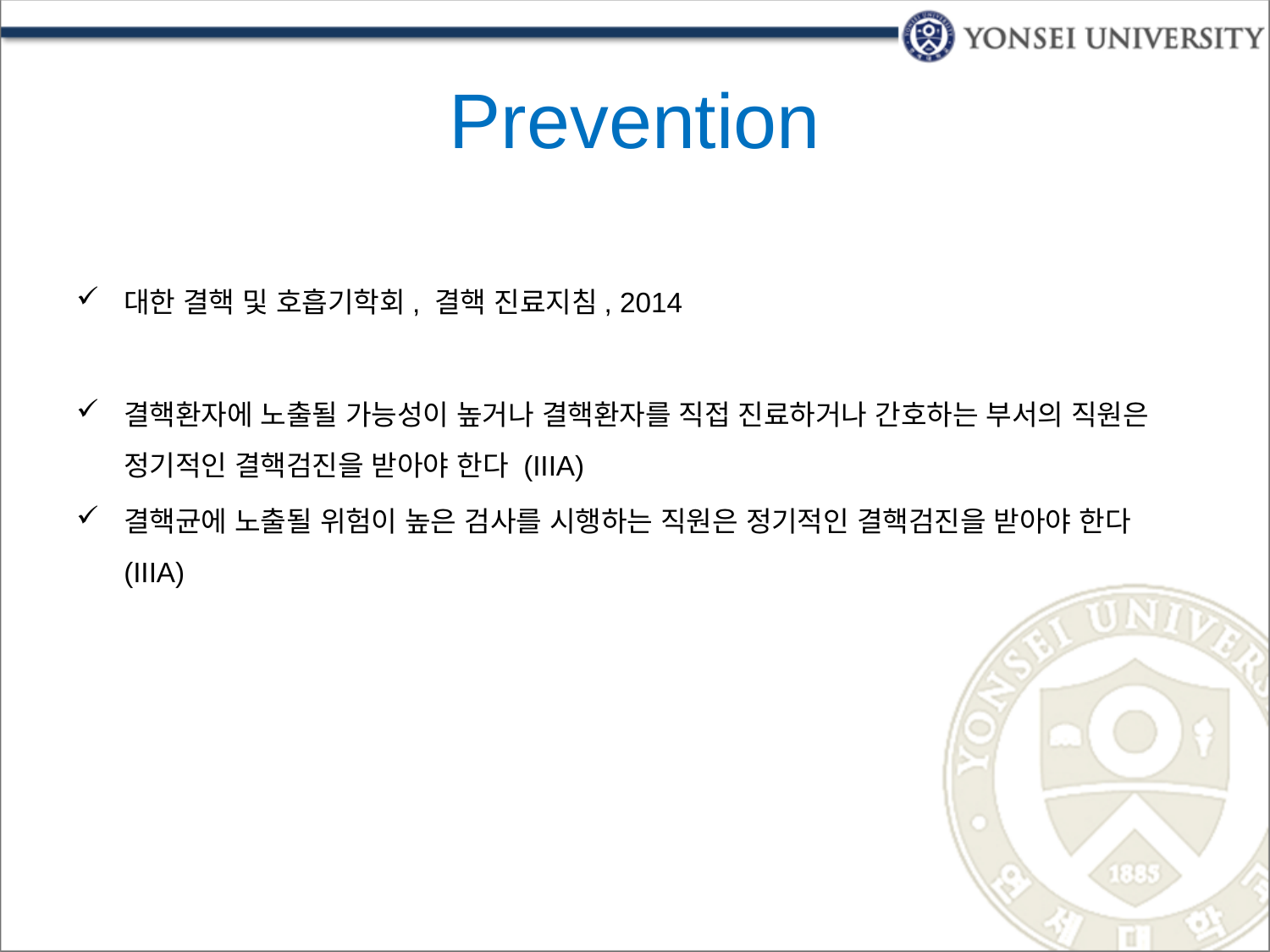

# Prevention

대한 결핵 및 호흡기학회, 결핵 진료지침, 2014

결핵환자에 노출될 가능성이 높거나 결핵환자를 직접 진료하거나 간호하는 부서의 직원은 정기적인 결핵검진을 받아야 한다 (IIIA)
결핵균에 노출될 위험이 높은 검사를 시행하는 직원은 정기적인 결핵검진을 받아야 한다 (IIIA)